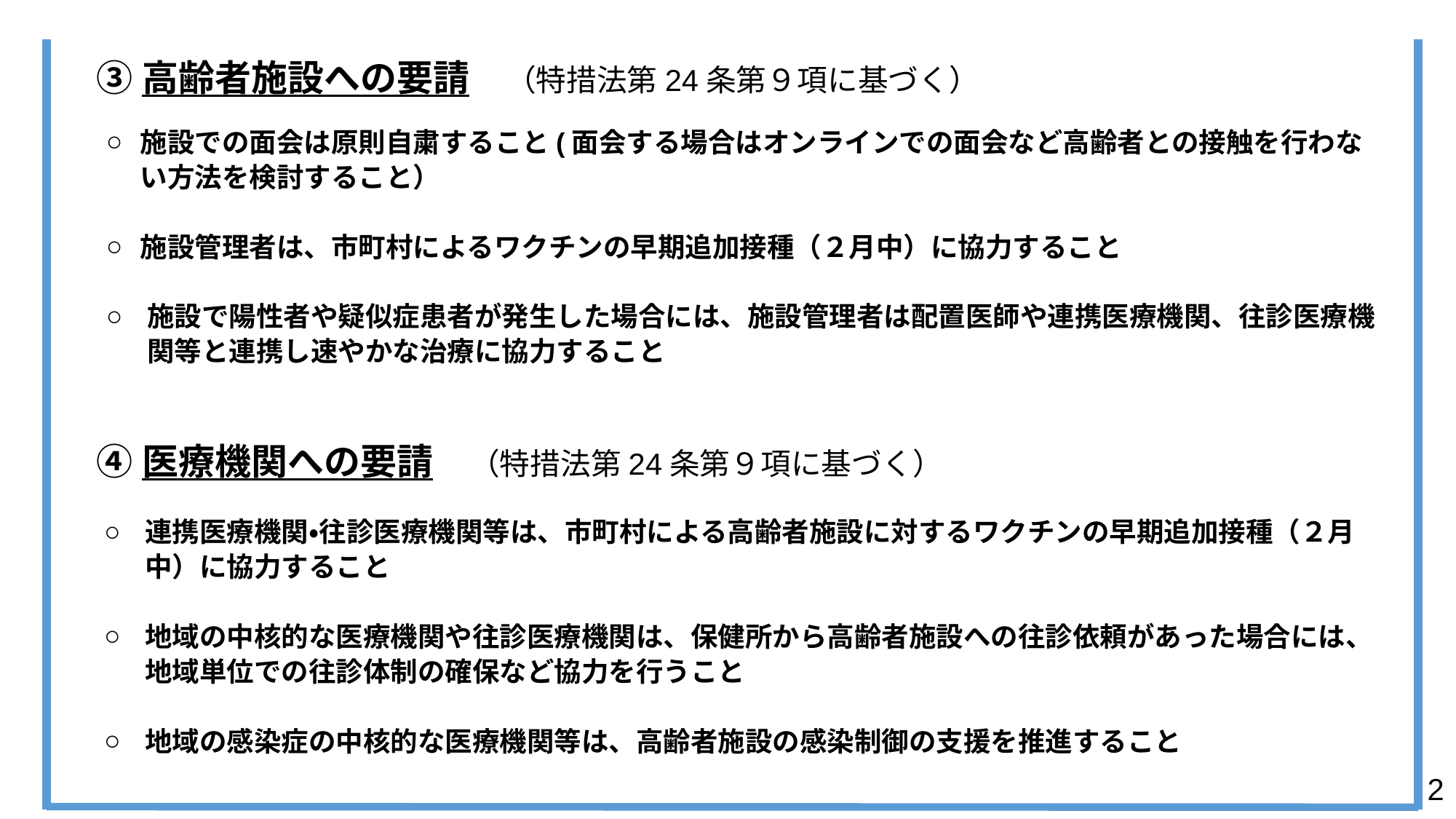

③高齢者施設への要請　（特措法第24条第９項に基づく）

施設での面会は原則自粛すること(面会する場合はオンラインでの面会など高齢者との接触を行わない方法を検討すること）

施設管理者は、市町村によるワクチンの早期追加接種（２月中）に協力すること

施設で陽性者や疑似症患者が発生した場合には、施設管理者は配置医師や連携医療機関、往診医療機関等と連携し速やかな治療に協力すること

④医療機関への要請　（特措法第24条第９項に基づく）

連携医療機関・往診医療機関等は、市町村による高齢者施設に対するワクチンの早期追加接種（２月中）に協力すること

地域の中核的な医療機関や往診医療機関は、保健所から高齢者施設への往診依頼があった場合には、地域単位での往診体制の確保など協力を行うこと

地域の感染症の中核的な医療機関等は、高齢者施設の感染制御の支援を推進すること

2